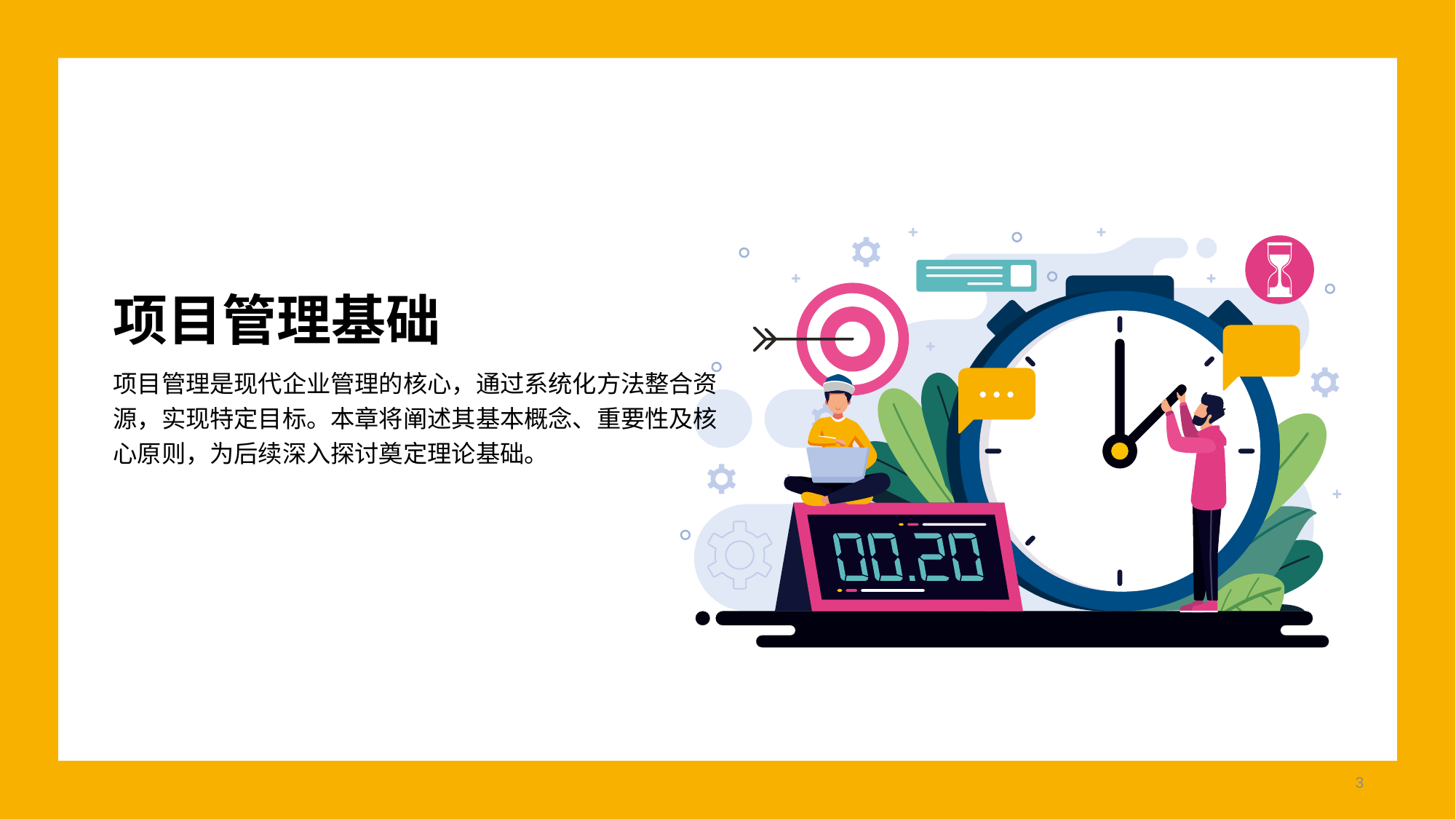

项目管理基础
项目管理是现代企业管理的核心，通过系统化方法整合资源，实现特定目标。本章将阐述其基本概念、重要性及核心原则，为后续深入探讨奠定理论基础。
3